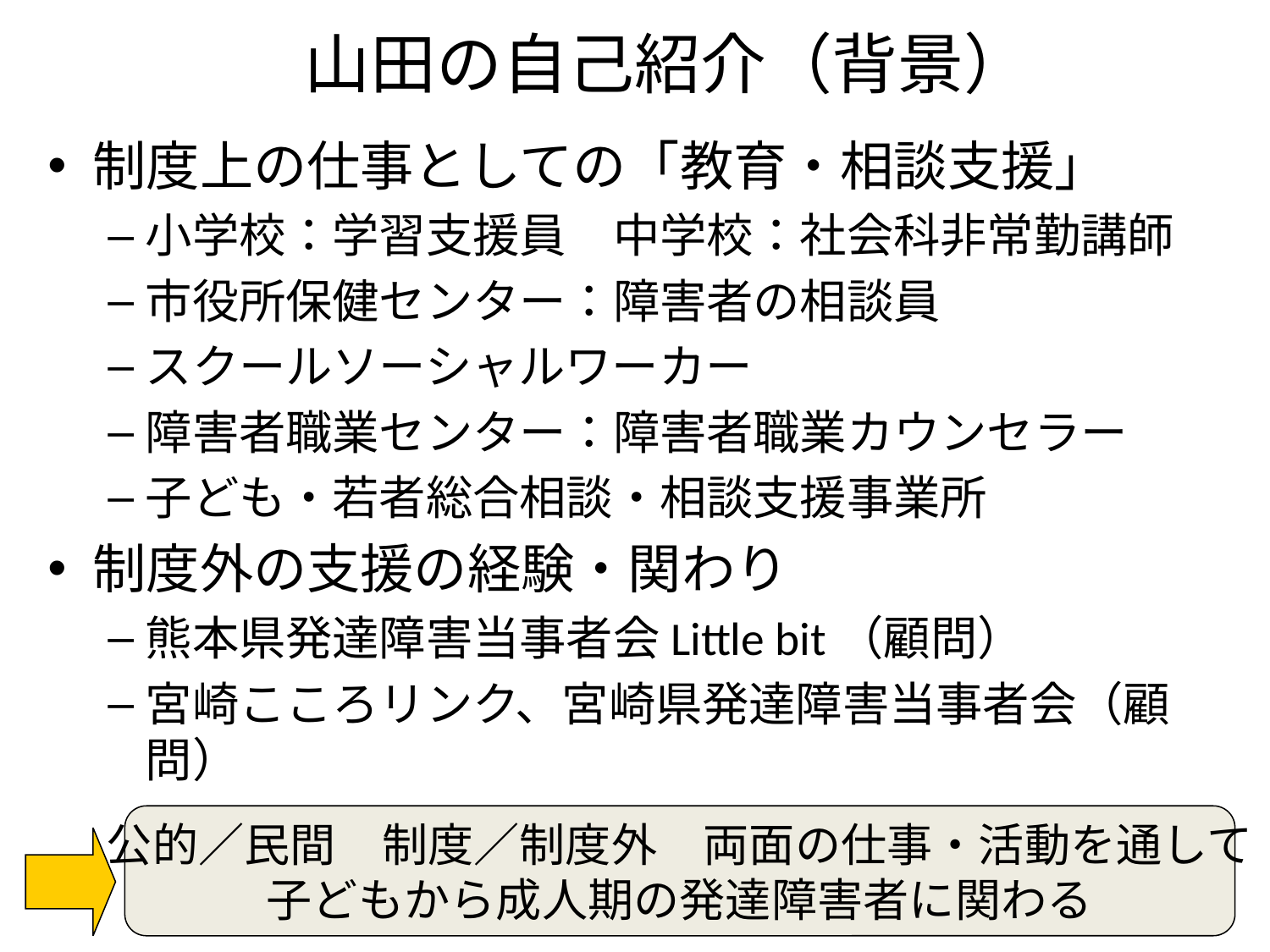

# 山田の自己紹介（背景）
制度上の仕事としての「教育・相談支援」
小学校：学習支援員　中学校：社会科非常勤講師
市役所保健センター：障害者の相談員
スクールソーシャルワーカー
障害者職業センター：障害者職業カウンセラー
子ども・若者総合相談・相談支援事業所
制度外の支援の経験・関わり
熊本県発達障害当事者会Little bit（顧問）
宮崎こころリンク、宮崎県発達障害当事者会（顧問）
公的／民間　制度／制度外　両面の仕事・活動を通して
子どもから成人期の発達障害者に関わる